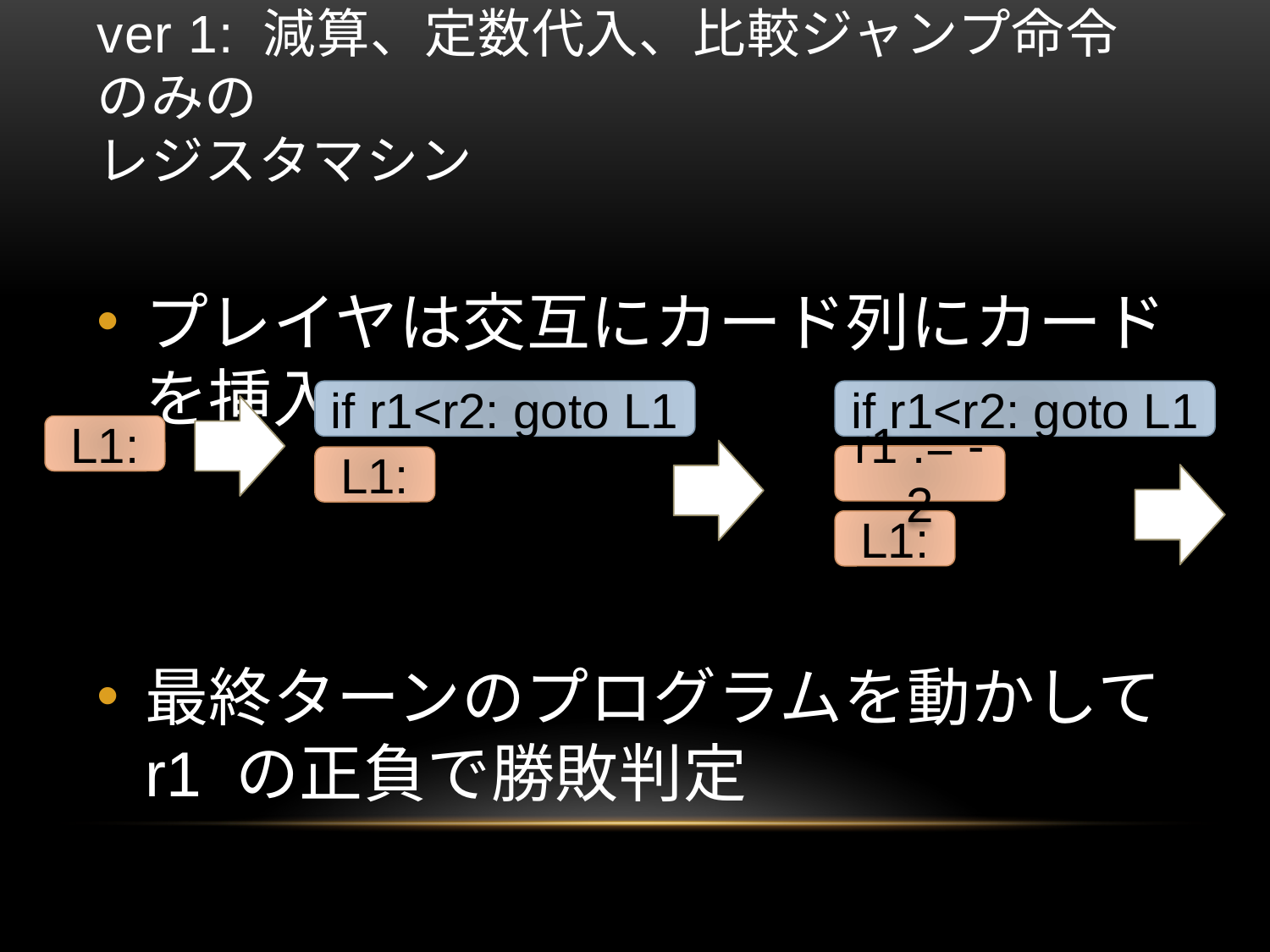

# ver 1: 減算、定数代入、比較ジャンプ命令のみの レジスタマシン
プレイヤは交互にカード列にカードを挿入

最終ターンのプログラムを動かして
r1 の正負で勝敗判定
if r1<r2: goto L1
if r1<r2: goto L1

L1:

r1 := -2
L1:

L1: